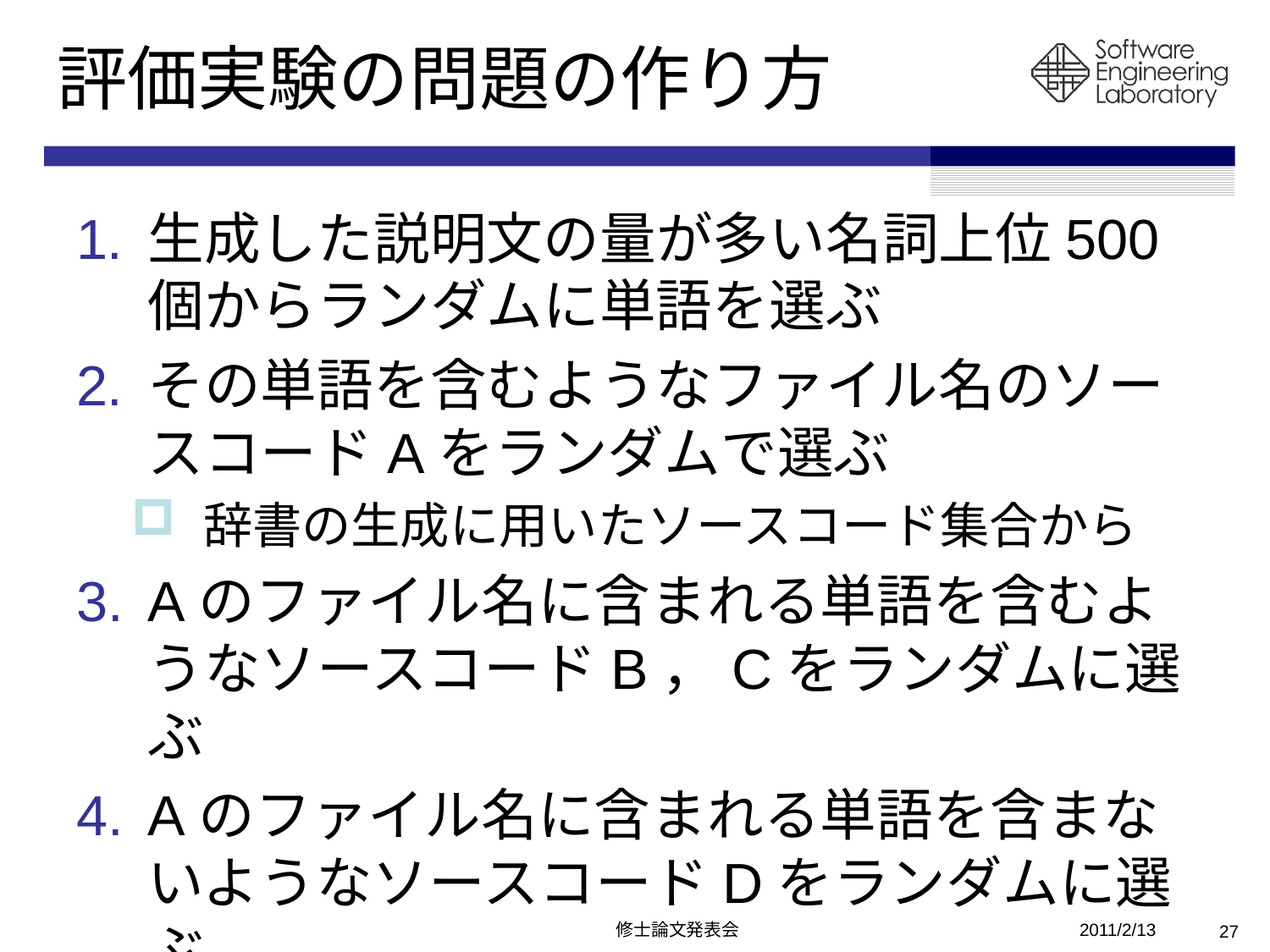

# 評価実験の問題の作り方
生成した説明文の量が多い名詞上位500個からランダムに単語を選ぶ
その単語を含むようなファイル名のソースコードAをランダムで選ぶ
辞書の生成に用いたソースコード集合から
Aのファイル名に含まれる単語を含むようなソースコードB，Cをランダムに選ぶ
Aのファイル名に含まれる単語を含まないようなソースコードDをランダムに選ぶ
修士論文発表会
2011/2/13
27